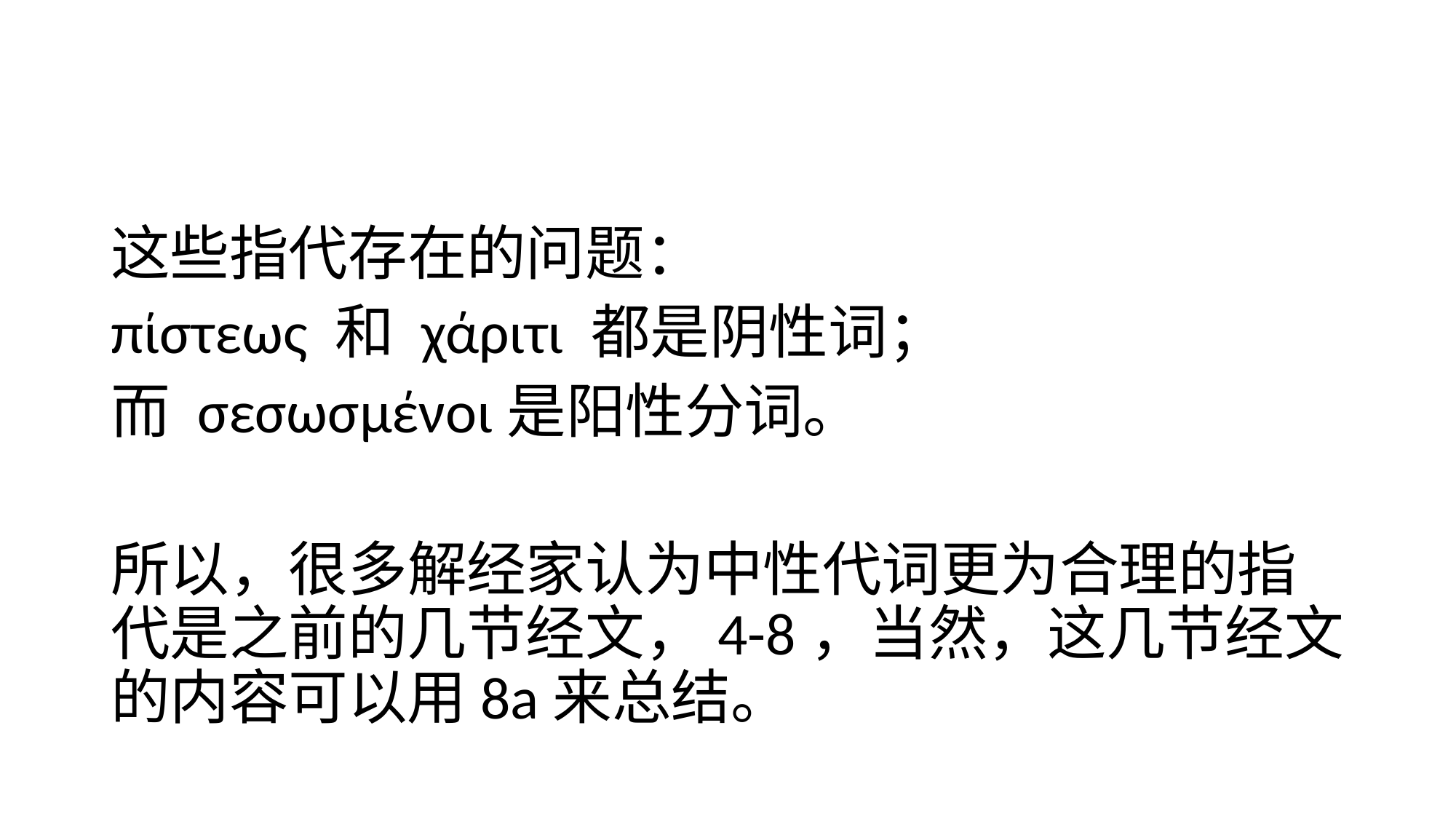

#
这些指代存在的问题：
πίστεως 和 χάριτι 都是阴性词；
而 σεσωσμένοι是阳性分词。

所以，很多解经家认为中性代词更为合理的指代是之前的几节经文，4-8，当然，这几节经文的内容可以用8a来总结。